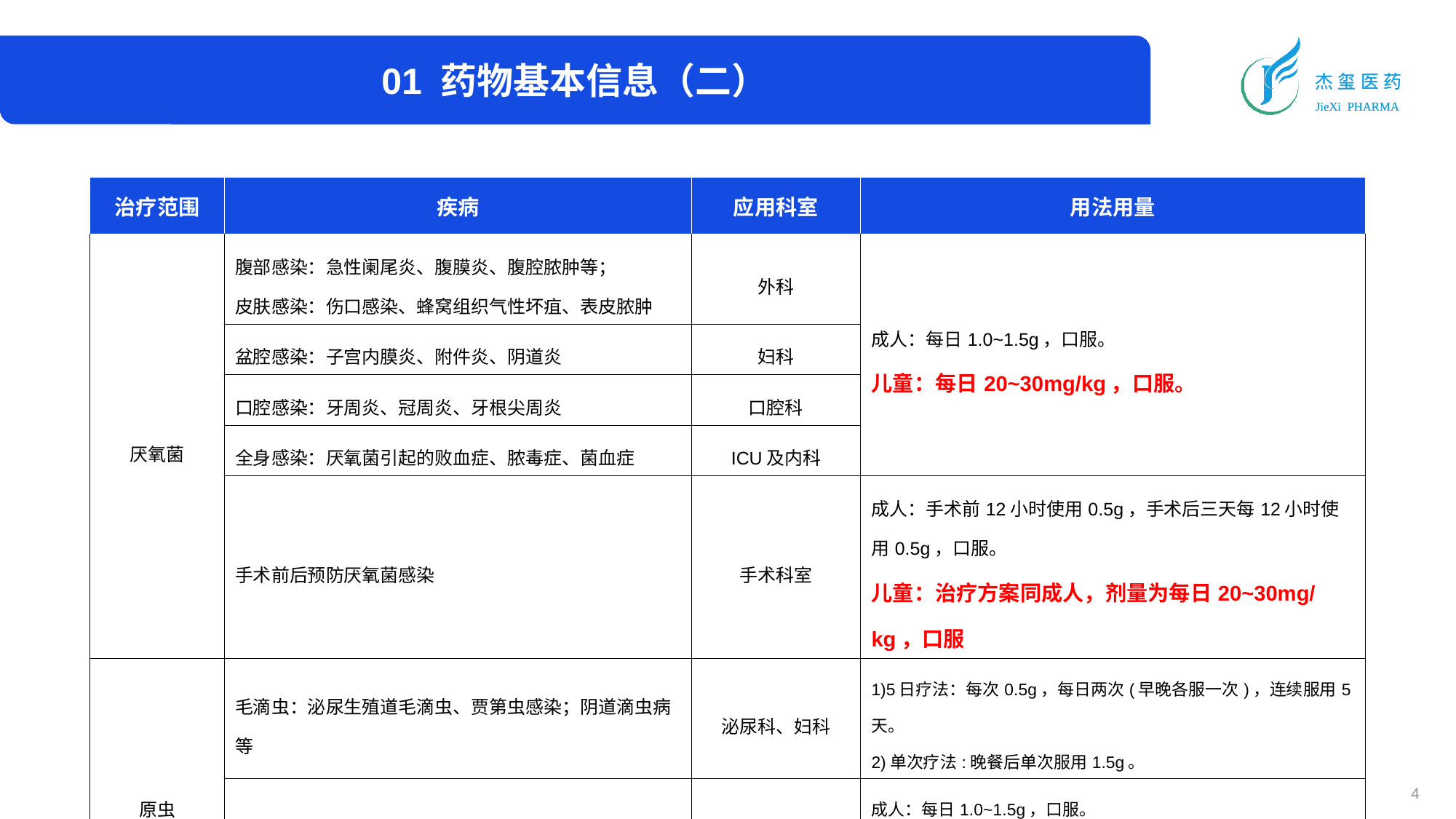

01 药物基本信息（二）
| 治疗范围 | 疾病 | 应用科室 | 用法用量 |
| --- | --- | --- | --- |
| 厌氧菌 | 腹部感染：急性阑尾炎、腹膜炎、腹腔脓肿等； 皮肤感染：伤口感染、蜂窝组织气性坏疽、表皮脓肿 | 外科 | 成人：每日1.0~1.5g，口服。 儿童：每日20~30mg/kg，口服。 |
|  | 盆腔感染：子宫内膜炎、附件炎、阴道炎 | 妇科 |  |
|  | 口腔感染：牙周炎、冠周炎、牙根尖周炎 | 口腔科 |  |
|  | 全身感染：厌氧菌引起的败血症、脓毒症、菌血症 | ICU及内科 |  |
|  | 手术前后预防厌氧菌感染 | 手术科室 | 成人：手术前12小时使用0.5g，手术后三天每12小时使用0.5g，口服。 儿童：治疗方案同成人，剂量为每日20~30mg/kg，口服 |
| 原虫 | 毛滴虫：泌尿生殖道毛滴虫、贾第虫感染；阴道滴虫病等 | 泌尿科、妇科 | 1)5日疗法：每次0.5g，每日两次(早晚各服一次)，连续服用5天。 2)单次疗法:晚餐后单次服用1.5g。 |
|  | 阿米巴虫：肠、肝阿米巴虫病 | 消化科 | 成人：每日1.0~1.5g，口服。 儿童：每日30mg/kg，口服。 针对肝脏阿米巴病，在脓肿阶段，左奥硝唑治疗时需联合进行脓肿的排出治疗。 |
4